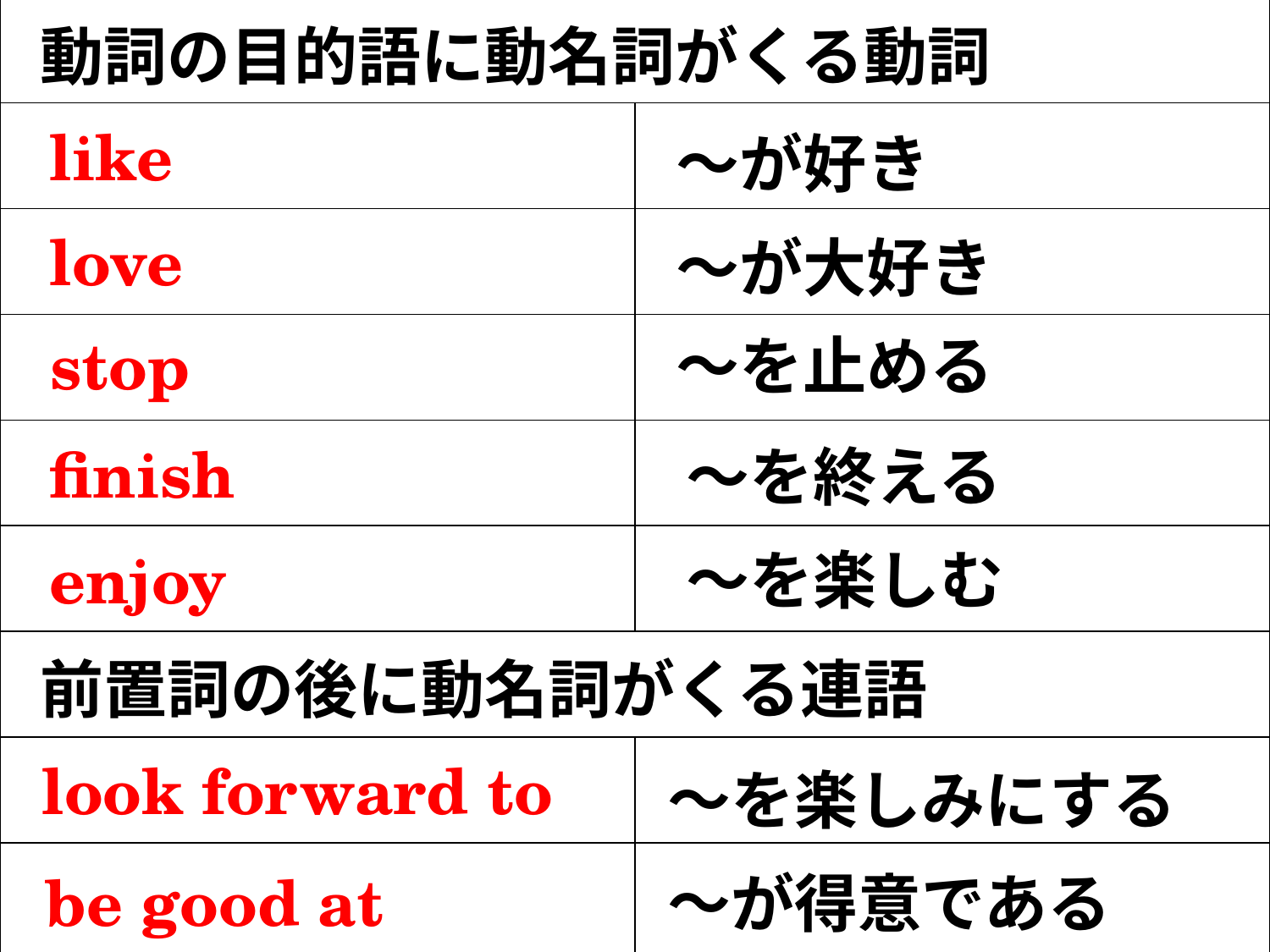

|  |  |
| --- | --- |
|  |  |
|  |  |
|  |  |
|  |  |
|  |  |
|  |  |
|  |  |
|  |  |
動詞の目的語に動名詞がくる動詞
like
～が好き
love
～が大好き
stop
～を止める
finish
～を終える
enjoy
～を楽しむ
前置詞の後に動名詞がくる連語
look forward to
～を楽しみにする
be good at
～が得意である